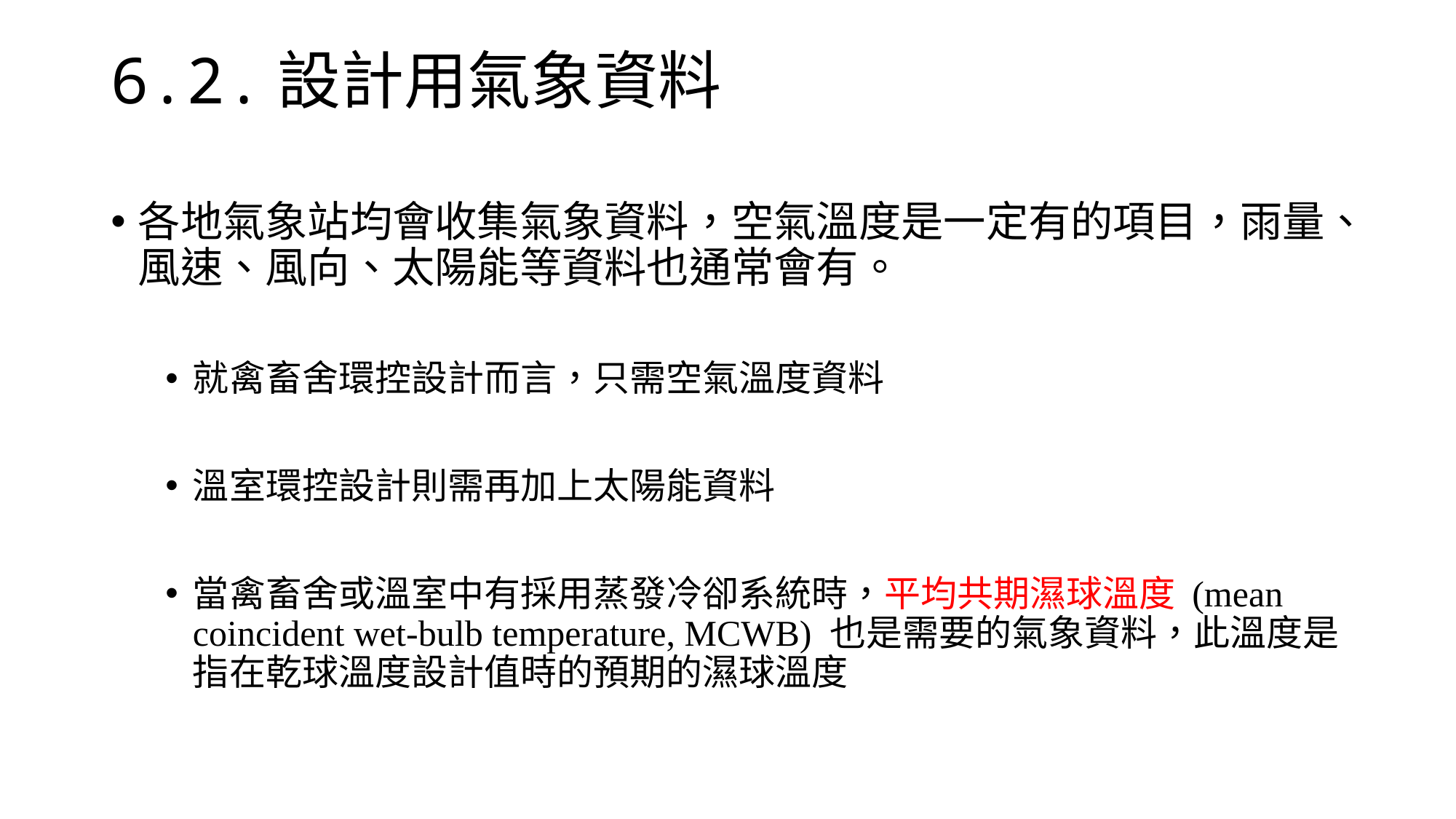

# 6.2.設計用氣象資料
各地氣象站均會收集氣象資料，空氣溫度是一定有的項目，雨量、風速、風向、太陽能等資料也通常會有。

就禽畜舍環控設計而言，只需空氣溫度資料

溫室環控設計則需再加上太陽能資料

當禽畜舍或溫室中有採用蒸發冷卻系統時，平均共期濕球溫度 (mean coincident wet-bulb temperature, MCWB) 也是需要的氣象資料，此溫度是指在乾球溫度設計值時的預期的濕球溫度